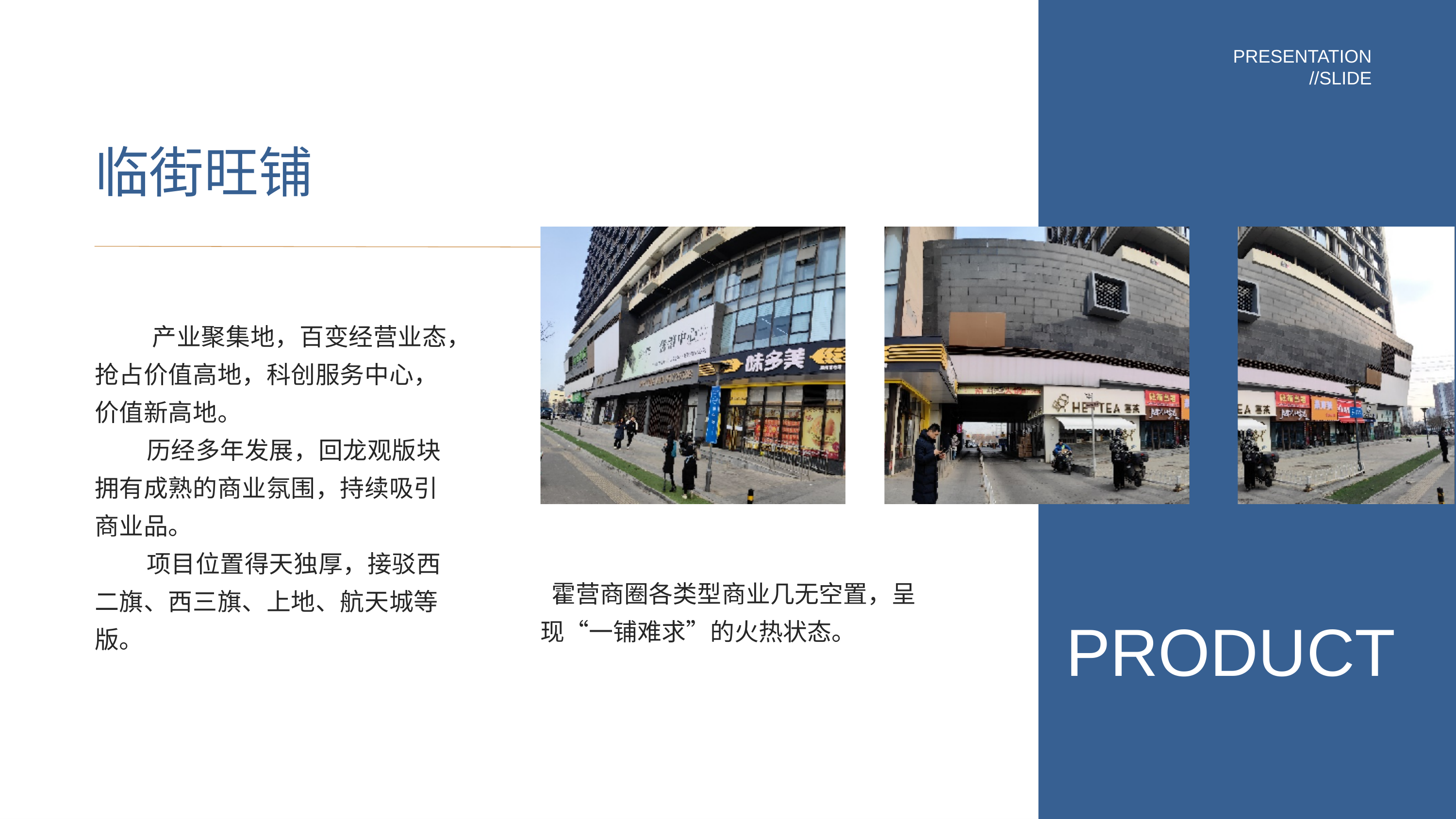

Product
Features

Add a short description
PRESENTATION
//SLIDE
临街旺铺

         产业聚集地，百变经营业态，抢占价值高地，科创服务中心，价值新高地。
        历经多年发展，回龙观版块拥有成熟的商业氛围，持续吸引商业品。
        项目位置得天独厚，接驳西二旗、西三旗、上地、航天城等版。

 霍营商圈各类型商业几无空置，呈现“一铺难求”的火热状态。
PRODUCT